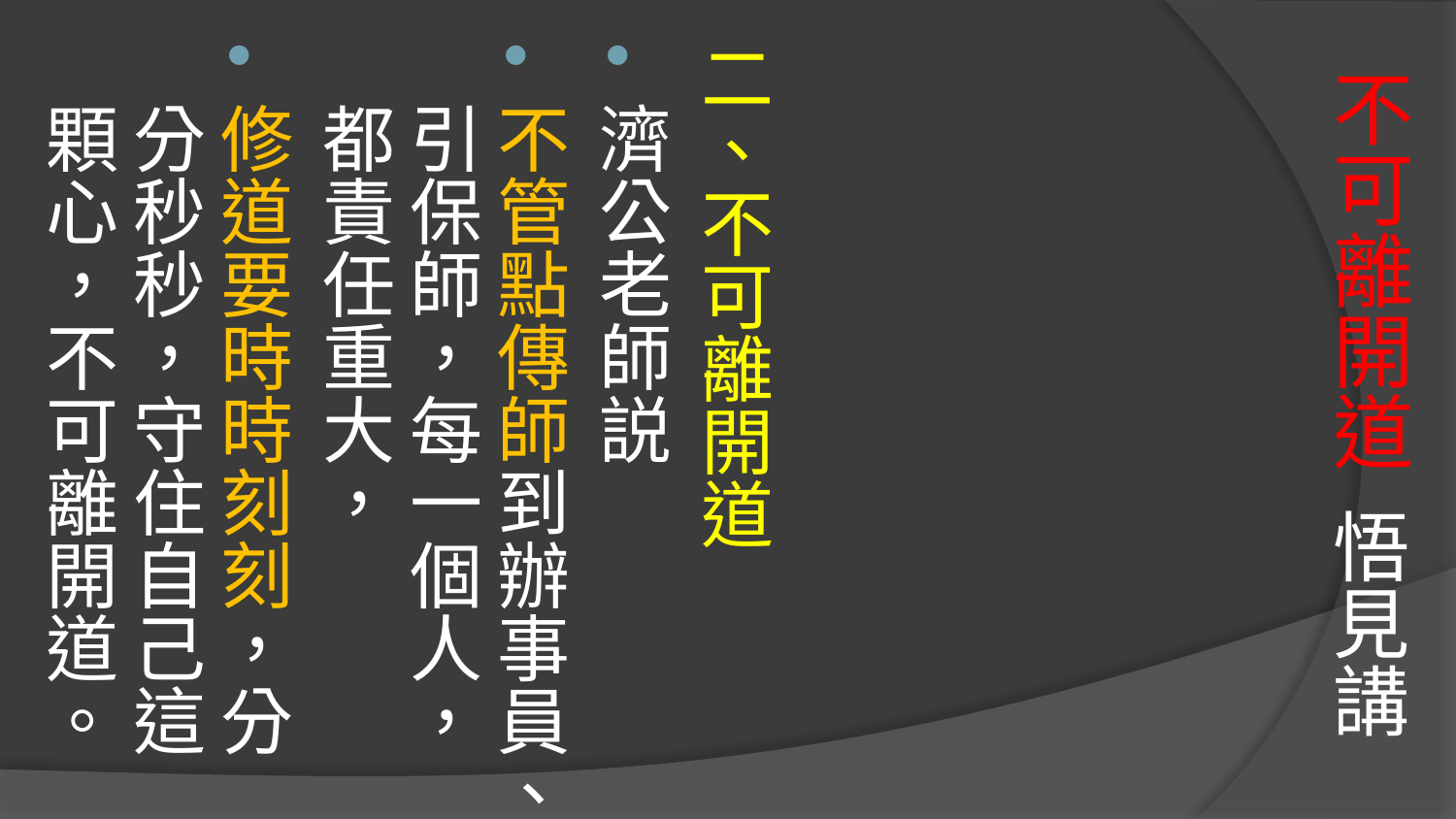

# 不可離開道  悟見講
二、不可離開道
濟公老師説
不管點傳師到辦事員、引保師，每一個人，都責任重大，
修道要時時刻刻，分分秒秒，守住自己這顆心，不可離開道。